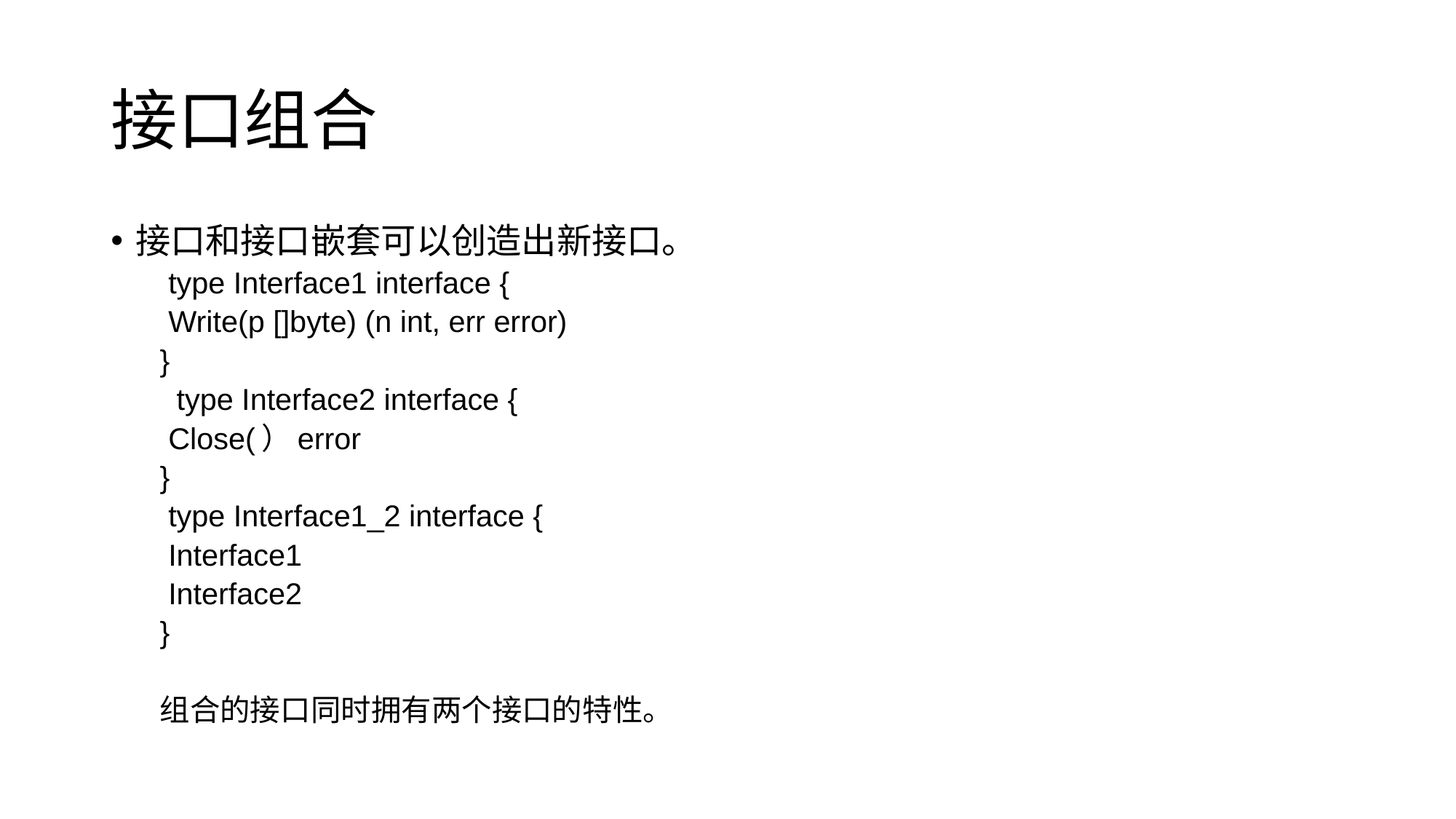

# 接口组合
接口和接口嵌套可以创造出新接口。
 type Interface1 interface {
	 Write(p []byte) (n int, err error)
}
  type Interface2 interface {
	 Close(）error
}
 type Interface1_2 interface {
	 Interface1
	 Interface2
}

组合的接口同时拥有两个接口的特性。